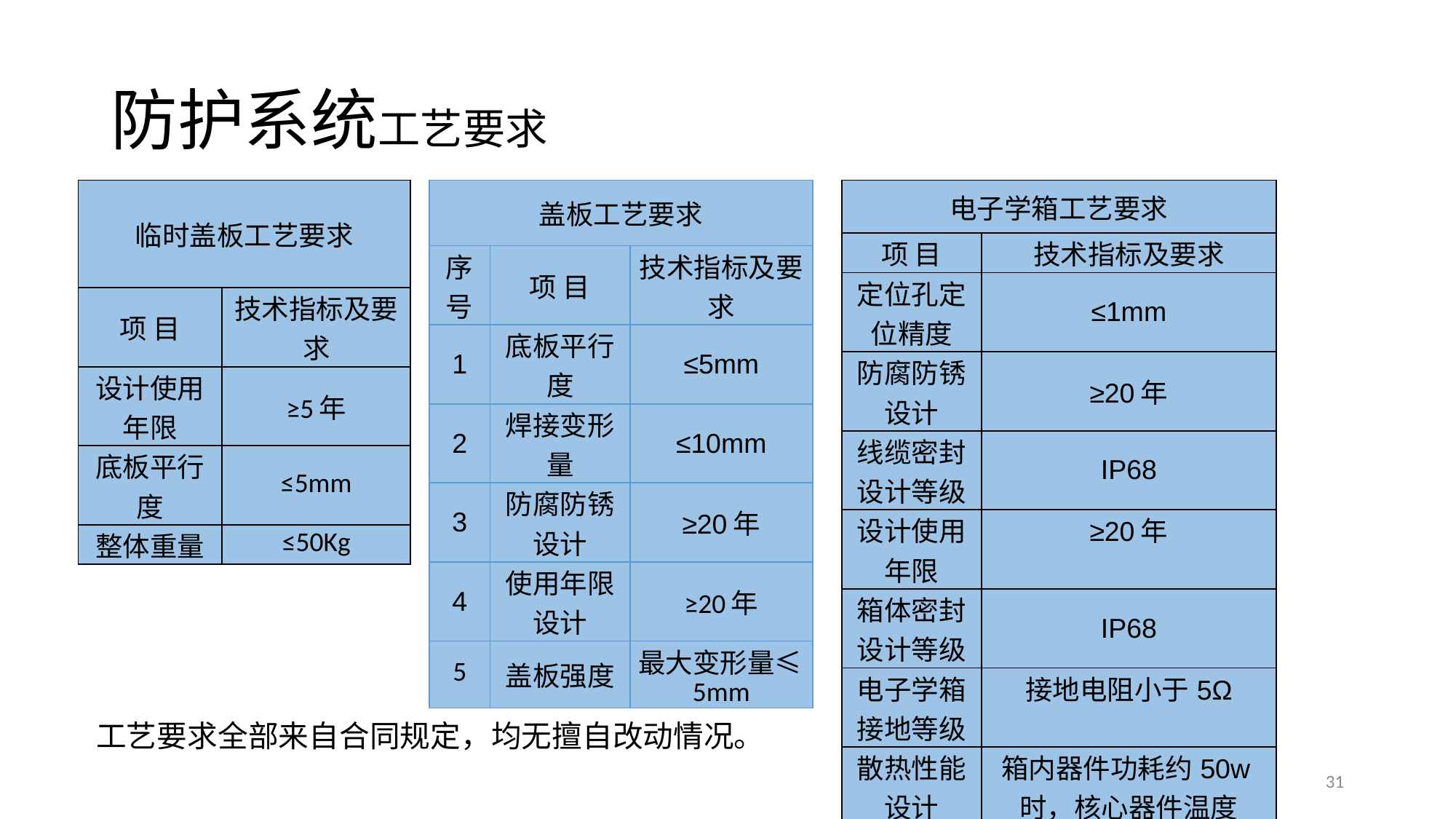

# 防护系统工艺要求
| 盖板工艺要求 |  |  |
| --- | --- | --- |
| 序号 | 项 目 | 技术指标及要求 |
| 1 | 底板平行度 | ≤5mm |
| 2 | 焊接变形量 | ≤10mm |
| 3 | 防腐防锈设计 | ≥20年 |
| 4 | 使用年限设计 | ≥20年 |
| 5 | 盖板强度 | 最大变形量≤5mm |
| 电子学箱工艺要求 |  |
| --- | --- |
| 项 目 | 技术指标及要求 |
| 定位孔定位精度 | ≤1mm |
| 防腐防锈设计 | ≥20年 |
| 线缆密封设计等级 | IP68 |
| 设计使用年限 | ≥20年 |
| 箱体密封设计等级 | IP68 |
| 电子学箱接地等级 | 接地电阻小于5Ω |
| 散热性能设计 | 箱内器件功耗约50w时，核心器件温度≤50℃箱体空间温度≤30℃ |
| 临时盖板工艺要求 |  |
| --- | --- |
| 项 目 | 技术指标及要求 |
| 设计使用年限 | ≥5年 |
| 底板平行度 | ≤5mm |
| 整体重量 | ≤50Kg |
工艺要求全部来自合同规定，均无擅自改动情况。
31